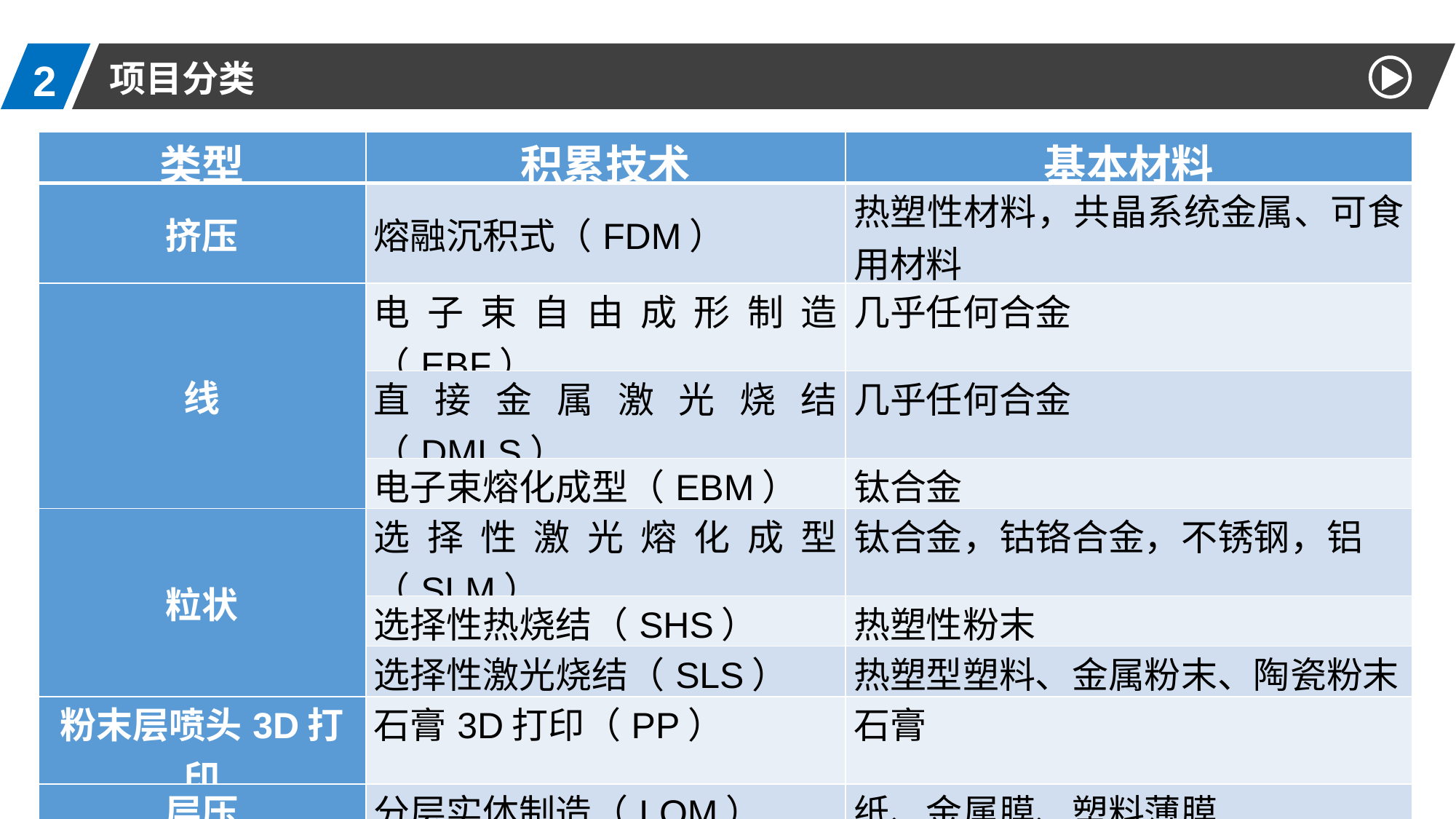

2
项目分类

| 类型 | 积累技术 | 基本材料 |
| --- | --- | --- |
| 挤压 | 熔融沉积式（FDM） | 热塑性材料，共晶系统金属、可食用材料 |
| 线 | 电子束自由成形制造（EBF） | 几乎任何合金 |
|  | 直接金属激光烧结（DMLS） | 几乎任何合金 |
|  | 电子束熔化成型（EBM） | 钛合金 |
| 粒状 | 选择性激光熔化成型（SLM） | 钛合金，钴铬合金，不锈钢，铝 |
|  | 选择性热烧结（SHS） | 热塑性粉末 |
|  | 选择性激光烧结（SLS） | 热塑型塑料、金属粉末、陶瓷粉末 |
| 粉末层喷头3D打印 | 石膏3D打印（PP） | 石膏 |
| 层压 | 分层实体制造（LOM） | 纸、金属膜、塑料薄膜 |
| 光聚合 | 立体平板印刷（SLA） | 光硬化树脂 |
|  | 数字光处理（DLP） | 光硬化树脂 |